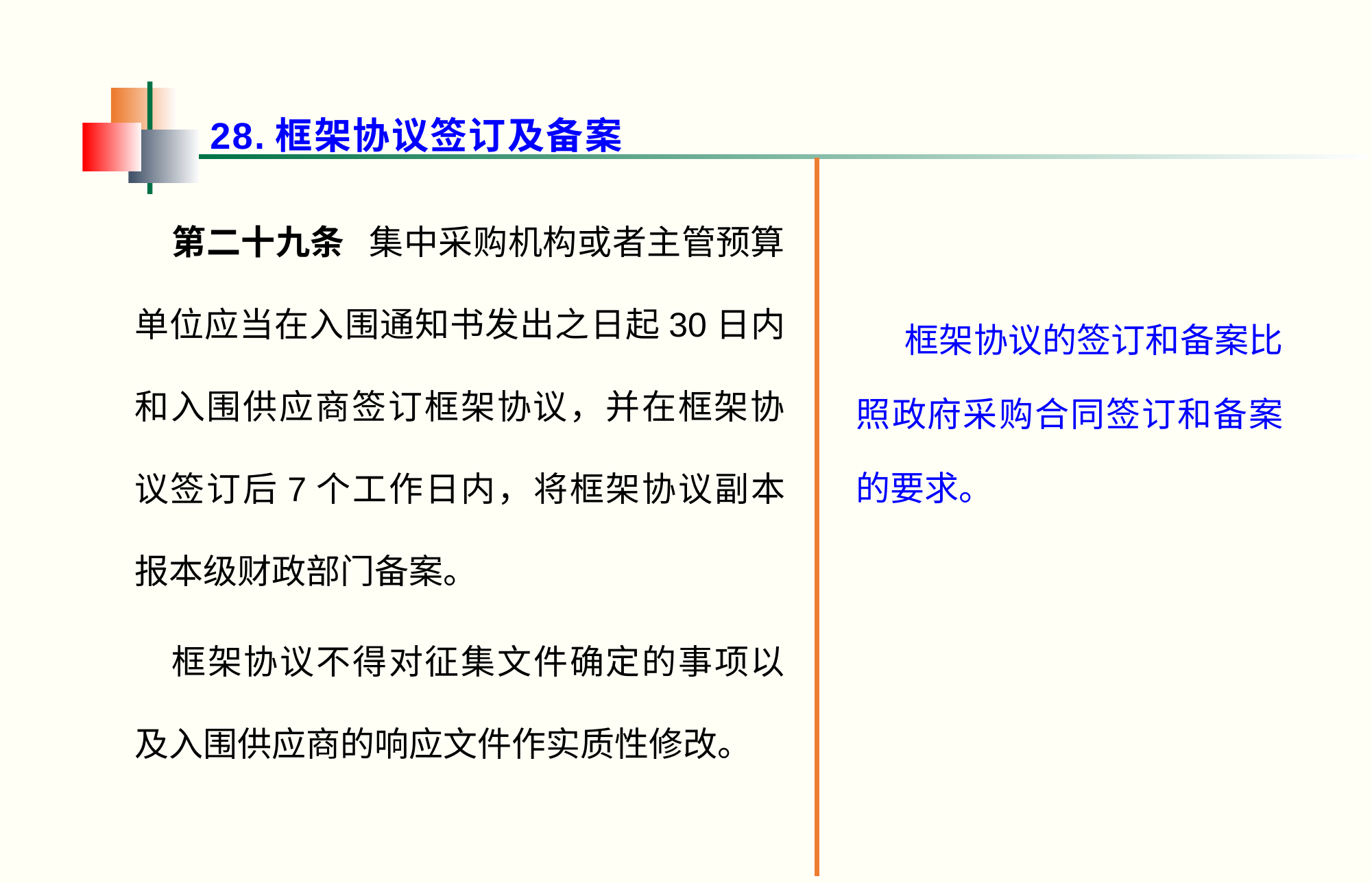

28.框架协议签订及备案
第二十九条   集中采购机构或者主管预算单位应当在入围通知书发出之日起30日内和入围供应商签订框架协议，并在框架协议签订后7个工作日内，将框架协议副本报本级财政部门备案。
框架协议不得对征集文件确定的事项以及入围供应商的响应文件作实质性修改。

框架协议的签订和备案比照政府采购合同签订和备案的要求。